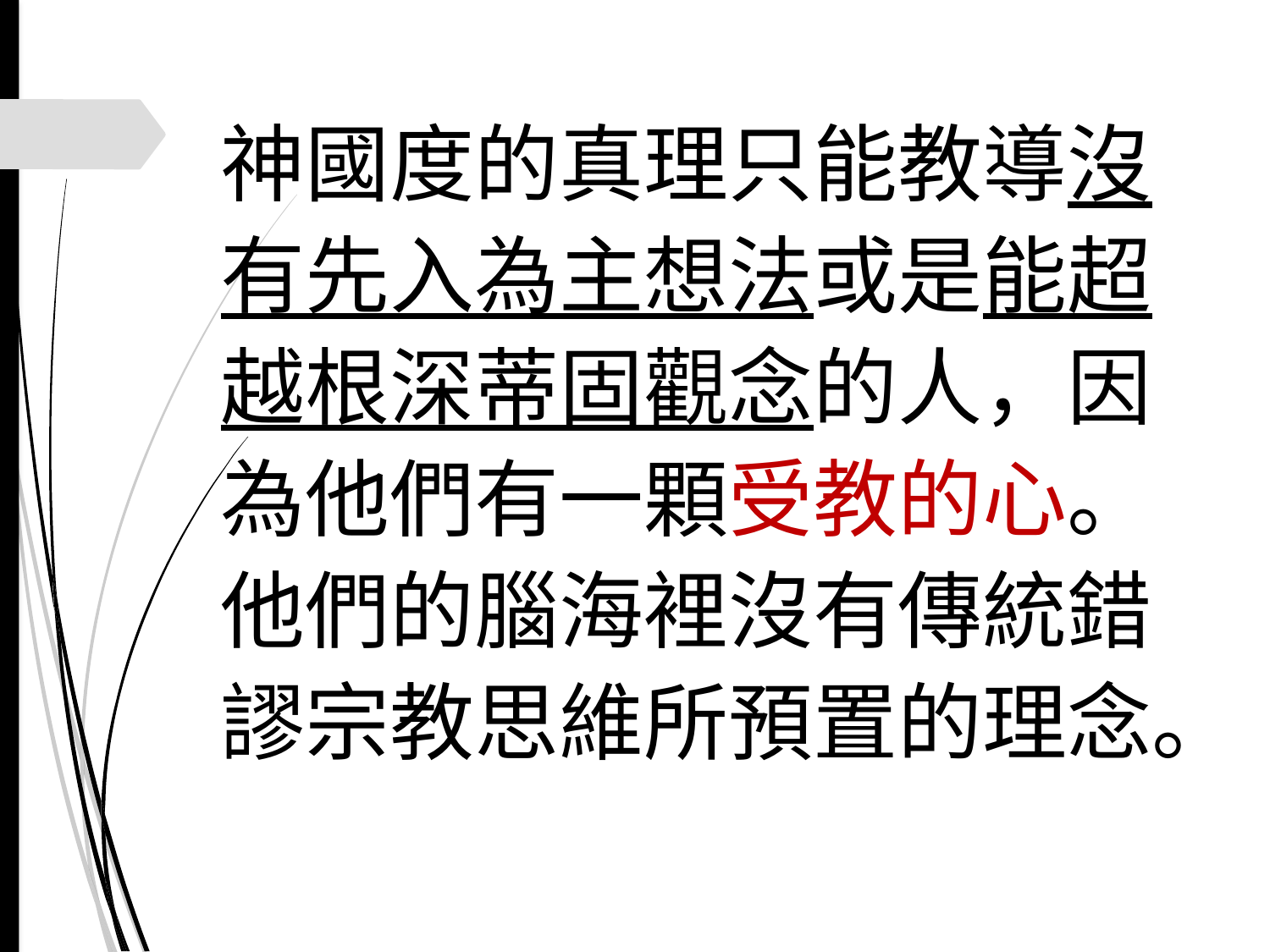

神國度的真理只能教導沒有先入為主想法或是能超越根深蒂固觀念的人，因為他們有一顆受教的心。他們的腦海裡沒有傳統錯謬宗教思維所預置的理念。